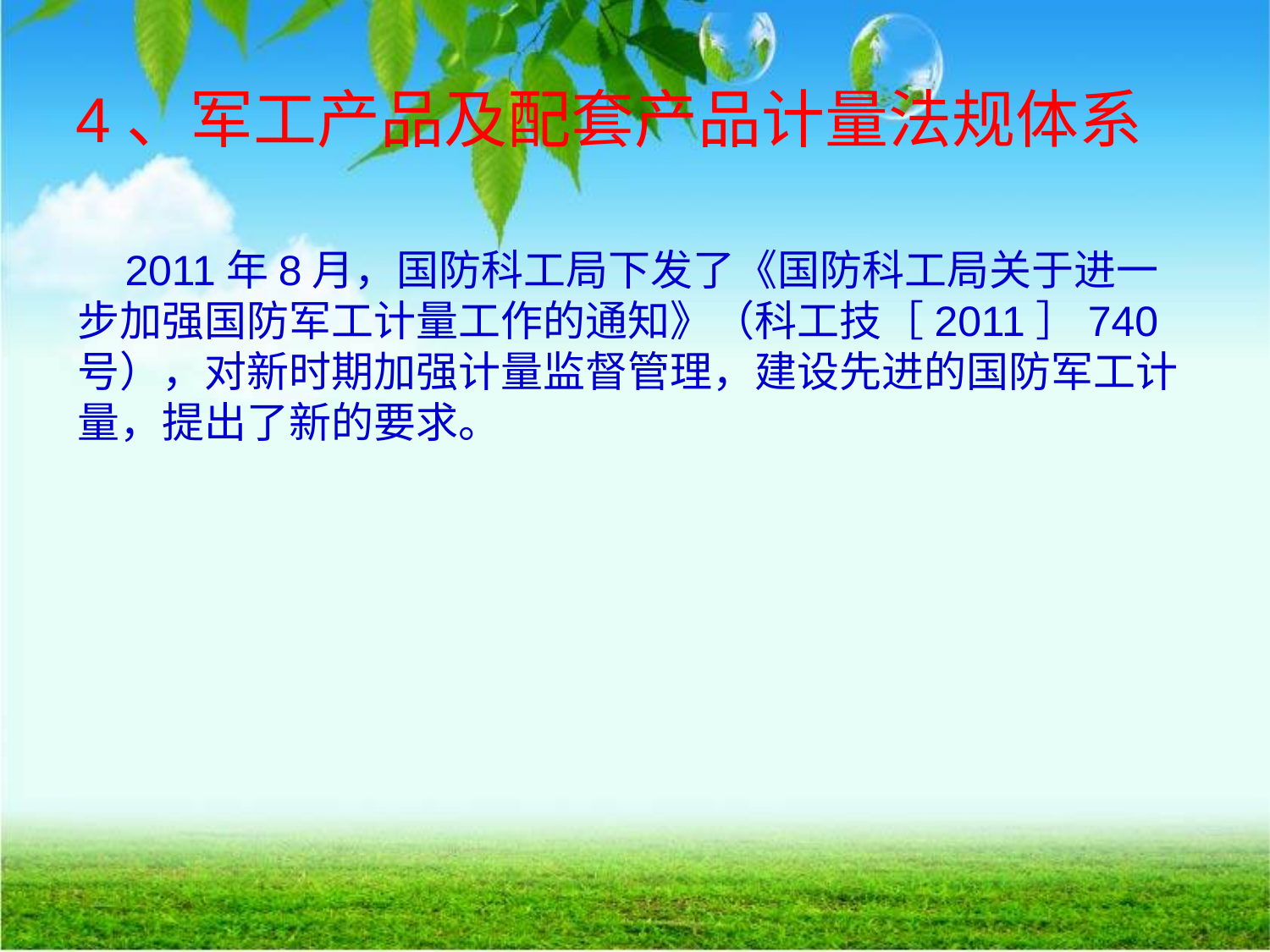

# 4、军工产品及配套产品计量法规体系

    2011年8月，国防科工局下发了《国防科工局关于进一步加强国防军工计量工作的通知》（科工技［2011］740号），对新时期加强计量监督管理，建设先进的国防军工计量，提出了新的要求。